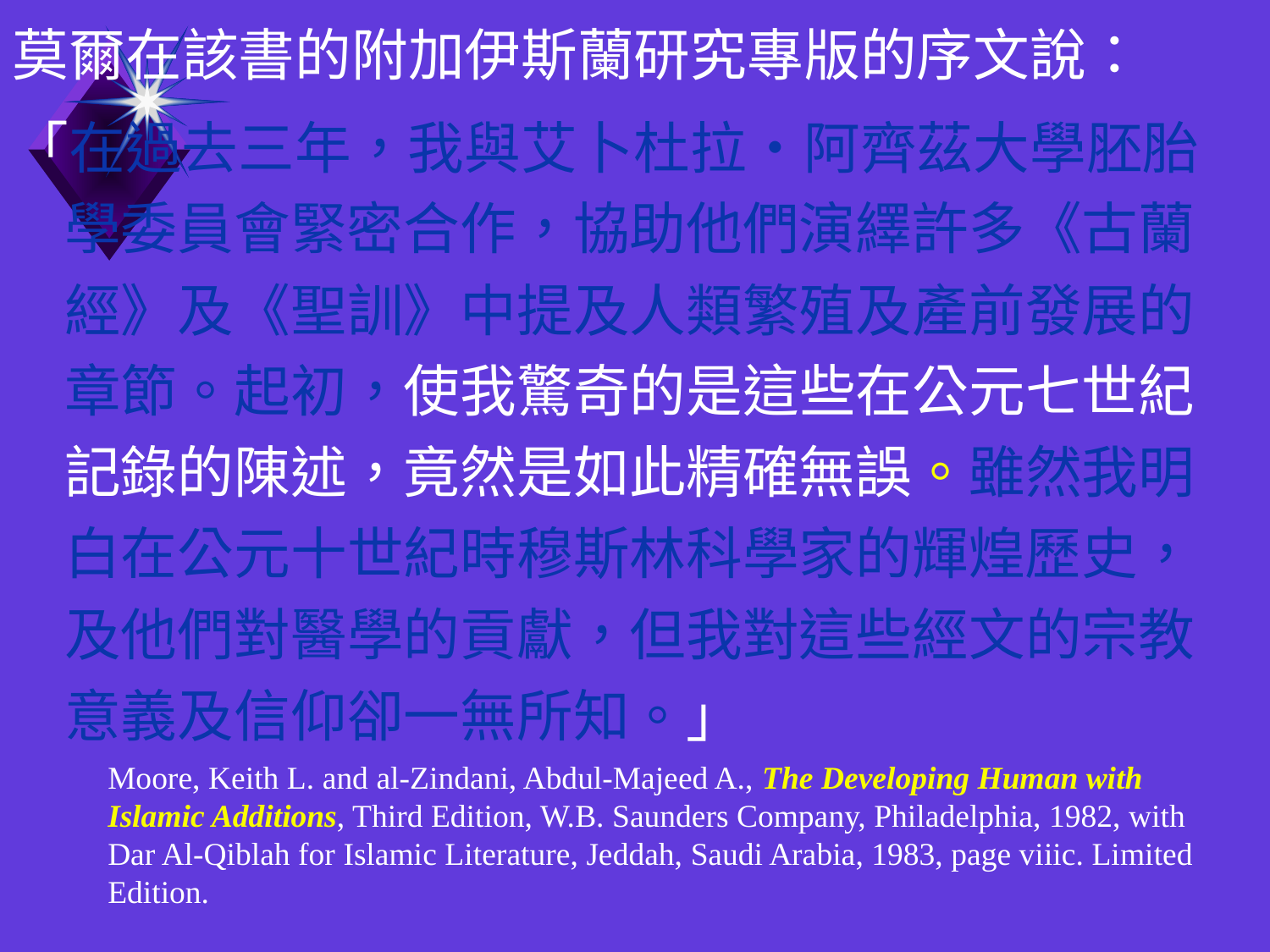

莫爾在該書的附加伊斯蘭研究專版的序文說：
「在過去三年，我與艾卜杜拉‧阿齊茲大學胚胎學委員會緊密合作，協助他們演繹許多《古蘭經》及《聖訓》中提及人類繁殖及產前發展的章節。起初，使我驚奇的是這些在公元七世紀記錄的陳述，竟然是如此精確無誤。雖然我明白在公元十世紀時穆斯林科學家的輝煌歷史，及他們對醫學的貢獻，但我對這些經文的宗教意義及信仰卻一無所知。」
Moore, Keith L. and al-Zindani, Abdul-Majeed A., The Developing Human with Islamic Additions, Third Edition, W.B. Saunders Company, Philadelphia, 1982, with Dar Al-Qiblah for Islamic Literature, Jeddah, Saudi Arabia, 1983, page viiic. Limited Edition.